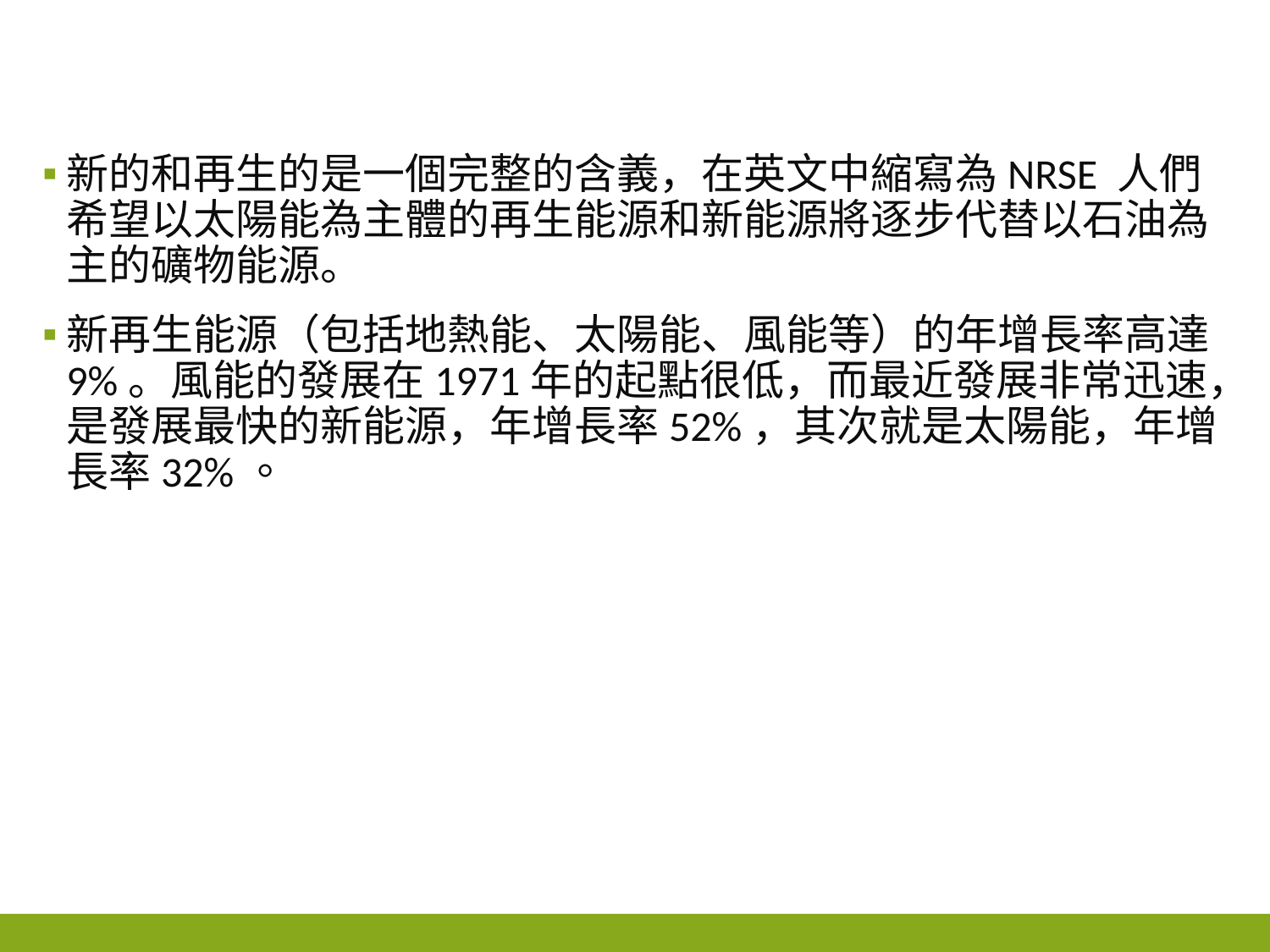

#
新的和再生的是一個完整的含義，在英文中縮寫為NRSE 人們希望以太陽能為主體的再生能源和新能源將逐步代替以石油為主的礦物能源。
新再生能源（包括地熱能、太陽能、風能等）的年增長率高達9%。風能的發展在1971年的起點很低，而最近發展非常迅速，是發展最快的新能源，年增長率52%，其次就是太陽能，年增長率32%。